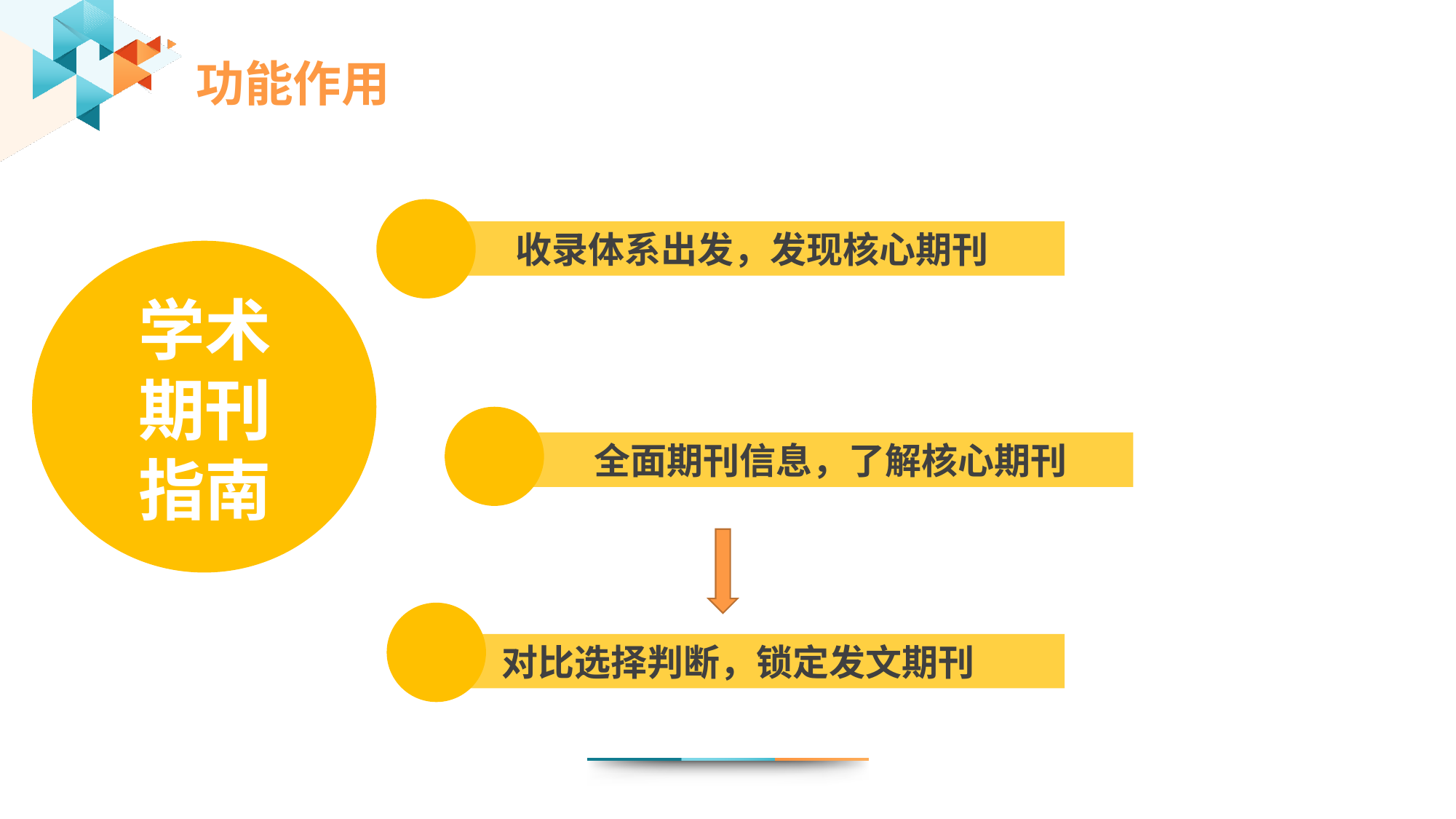

功能作用
   我们是谁

收录体系出发，发现核心期刊

学术
期刊
指南

全面期刊信息，了解核心期刊

  对比选择判断，锁定发文期刊